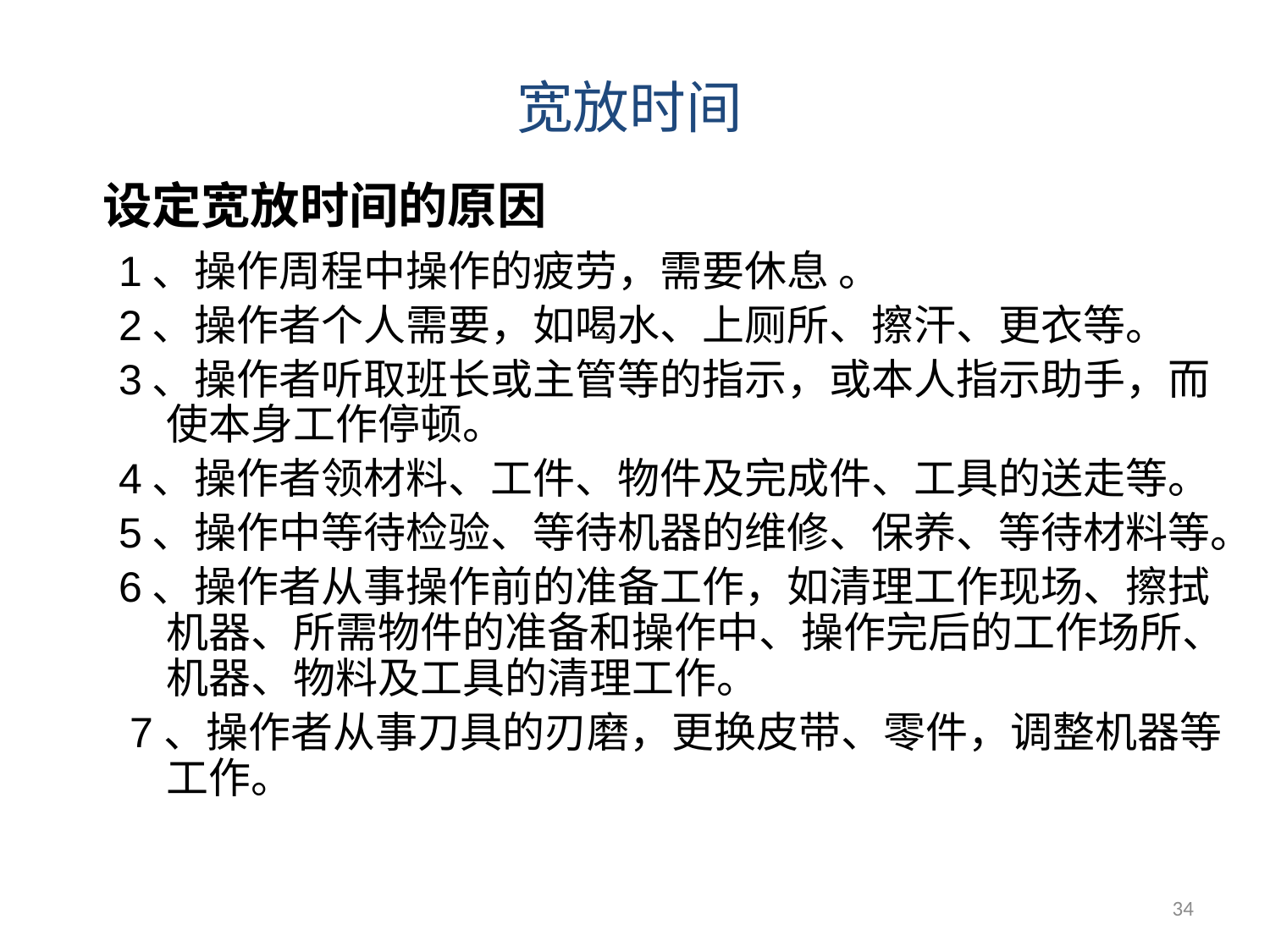

宽放时间
# 设定宽放时间的原因
1、操作周程中操作的疲劳，需要休息 。
2、操作者个人需要，如喝水、上厕所、擦汗、更衣等。
3、操作者听取班长或主管等的指示，或本人指示助手，而使本身工作停顿。
4、操作者领材料、工件、物件及完成件、工具的送走等。
5、操作中等待检验、等待机器的维修、保养、等待材料等。
6、操作者从事操作前的准备工作，如清理工作现场、擦拭机器、所需物件的准备和操作中、操作完后的工作场所、机器、物料及工具的清理工作。
 7、操作者从事刀具的刃磨，更换皮带、零件，调整机器等工作。

34